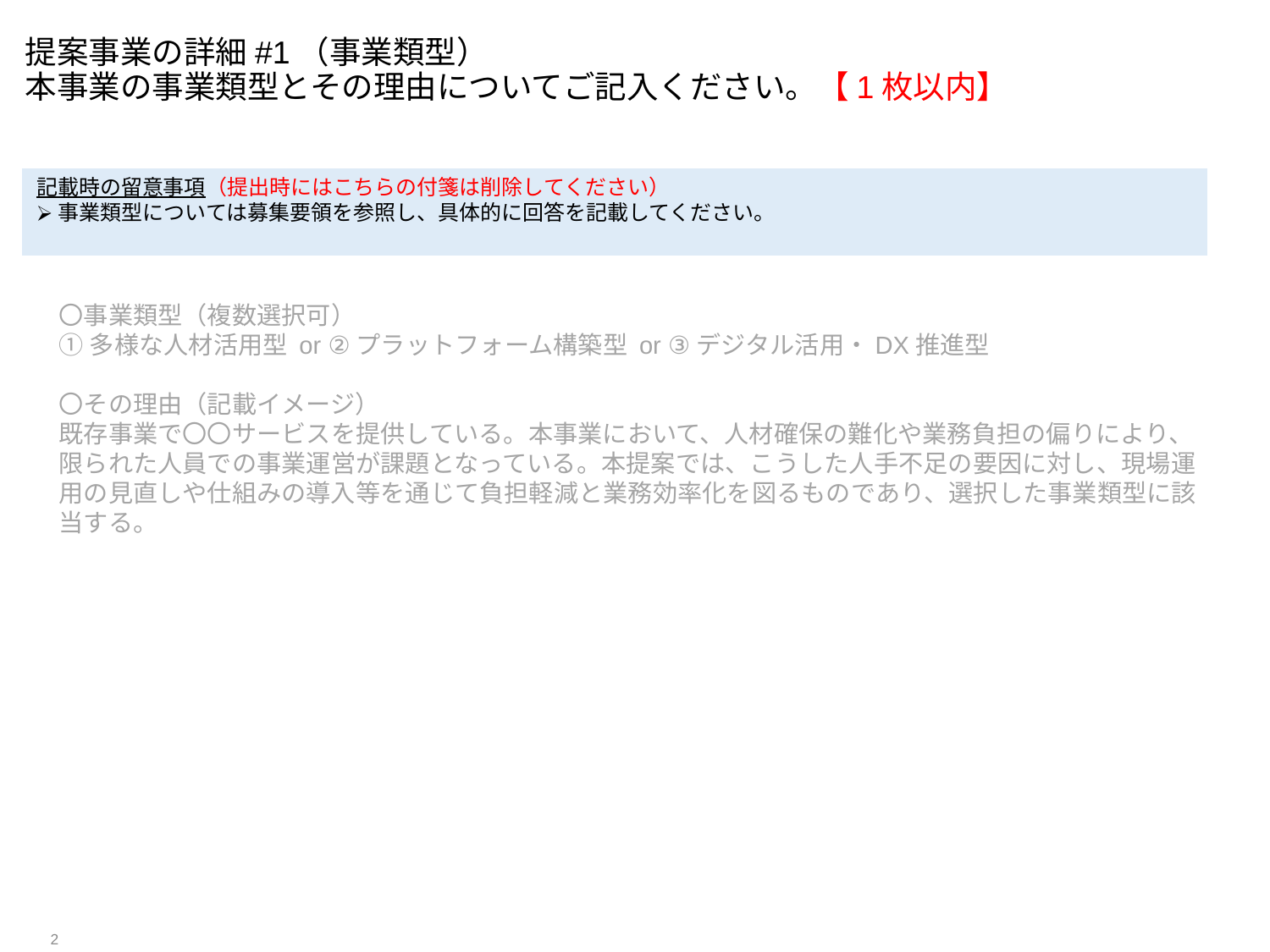

# 提案事業の詳細#1（事業類型） 本事業の事業類型とその理由についてご記入ください。【1枚以内】
記載時の留意事項（提出時にはこちらの付箋は削除してください）
事業類型については募集要領を参照し、具体的に回答を記載してください。
〇事業類型（複数選択可）
①多様な人材活用型 or ②プラットフォーム構築型 or ③デジタル活用・DX推進型

〇その理由（記載イメージ）
既存事業で〇〇サービスを提供している。本事業において、人材確保の難化や業務負担の偏りにより、限られた人員での事業運営が課題となっている。本提案では、こうした人手不足の要因に対し、現場運用の見直しや仕組みの導入等を通じて負担軽減と業務効率化を図るものであり、選択した事業類型に該当する。
2